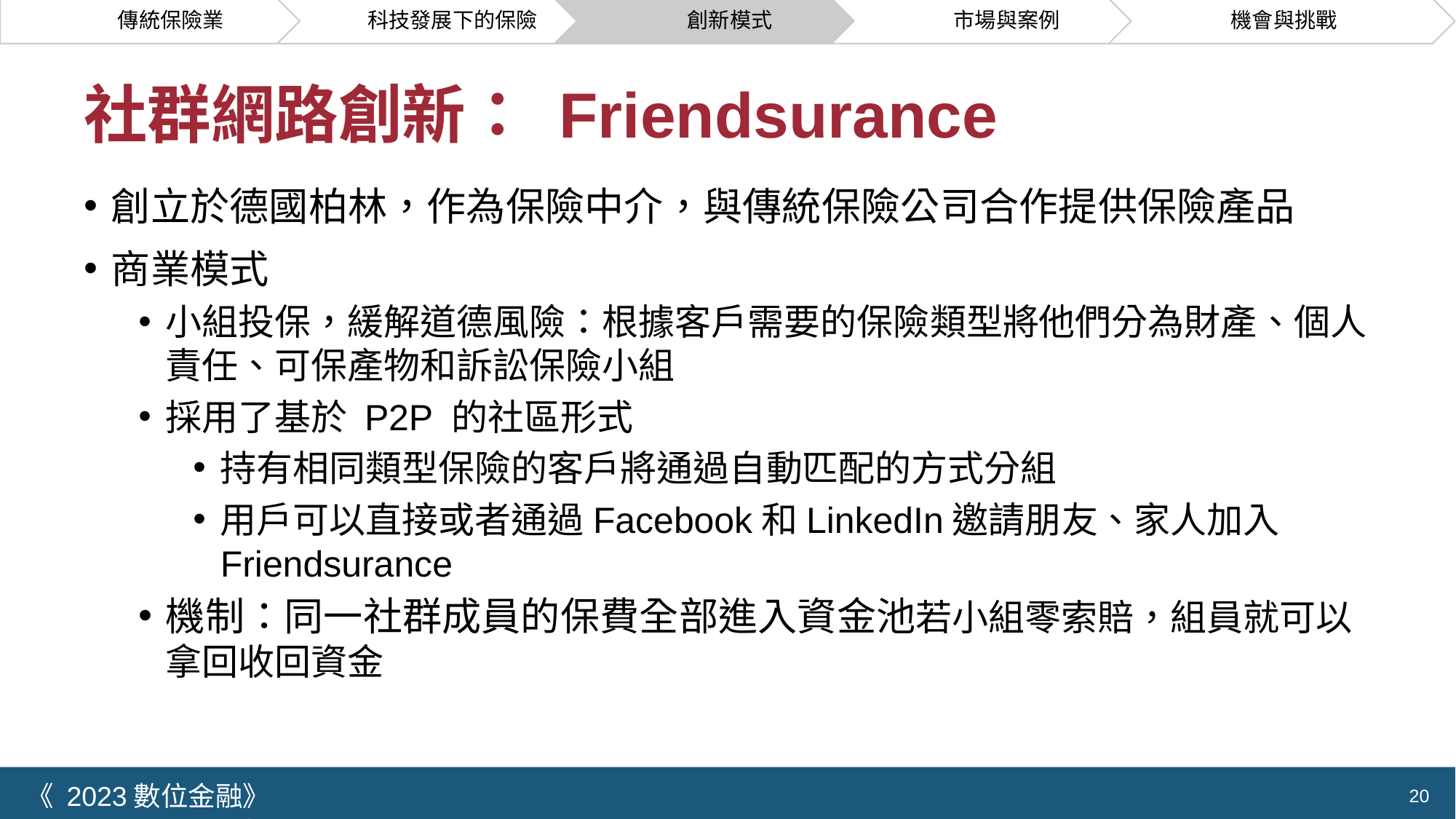

傳統保險業
科技發展下的保險
創新模式
市場與案例
機會與挑戰
# 社群網路創新： Friendsurance
創立於德國柏林，作為保險中介，與傳統保險公司合作提供保險產品
商業模式
小組投保，緩解道德風險：根據客戶需要的保險類型將他們分為財產、個人責任、可保產物和訴訟保險小組
採用了基於 P2P 的社區形式
持有相同類型保險的客戶將通過自動匹配的方式分組
用戶可以直接或者通過Facebook和LinkedIn邀請朋友、家人加入Friendsurance
機制：同一社群成員的保費全部進入資金池若小組零索賠，組員就可以拿回收回資金
《 2023數位金融》                                                                                                                                             	NYCU.IIM.IEBI Lab
20